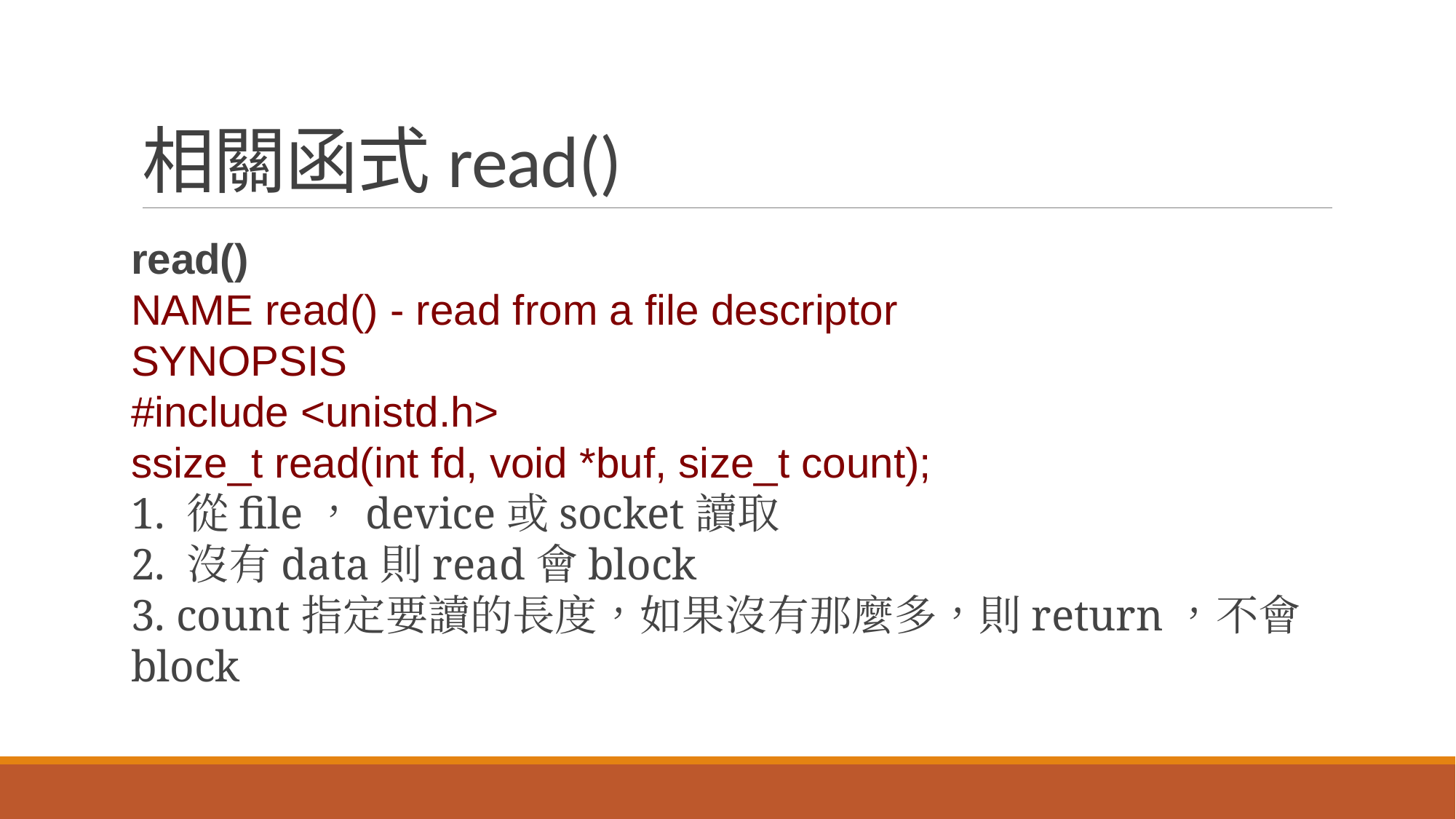

# 相關函式read()
read()
NAME read() - read from a file descriptor
SYNOPSIS
#include <unistd.h>
ssize_t read(int fd, void *buf, size_t count);
1. 從file，device或socket讀取
2. 沒有data則read會block
3. count指定要讀的長度，如果沒有那麼多，則return，不會block